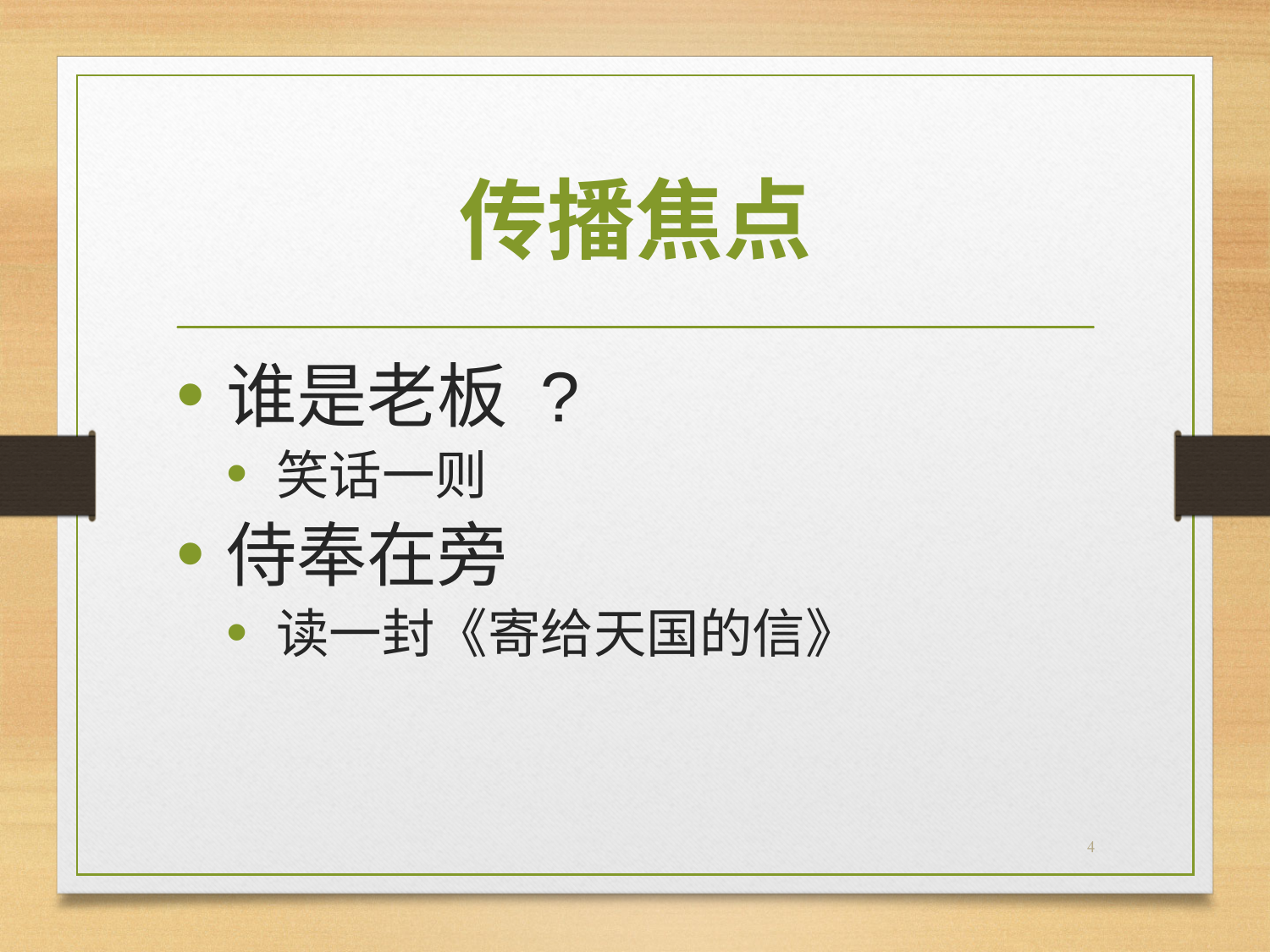

# 传播焦点
谁是老板 ?
笑话一则
侍奉在旁
读一封《寄给天国的信》
4